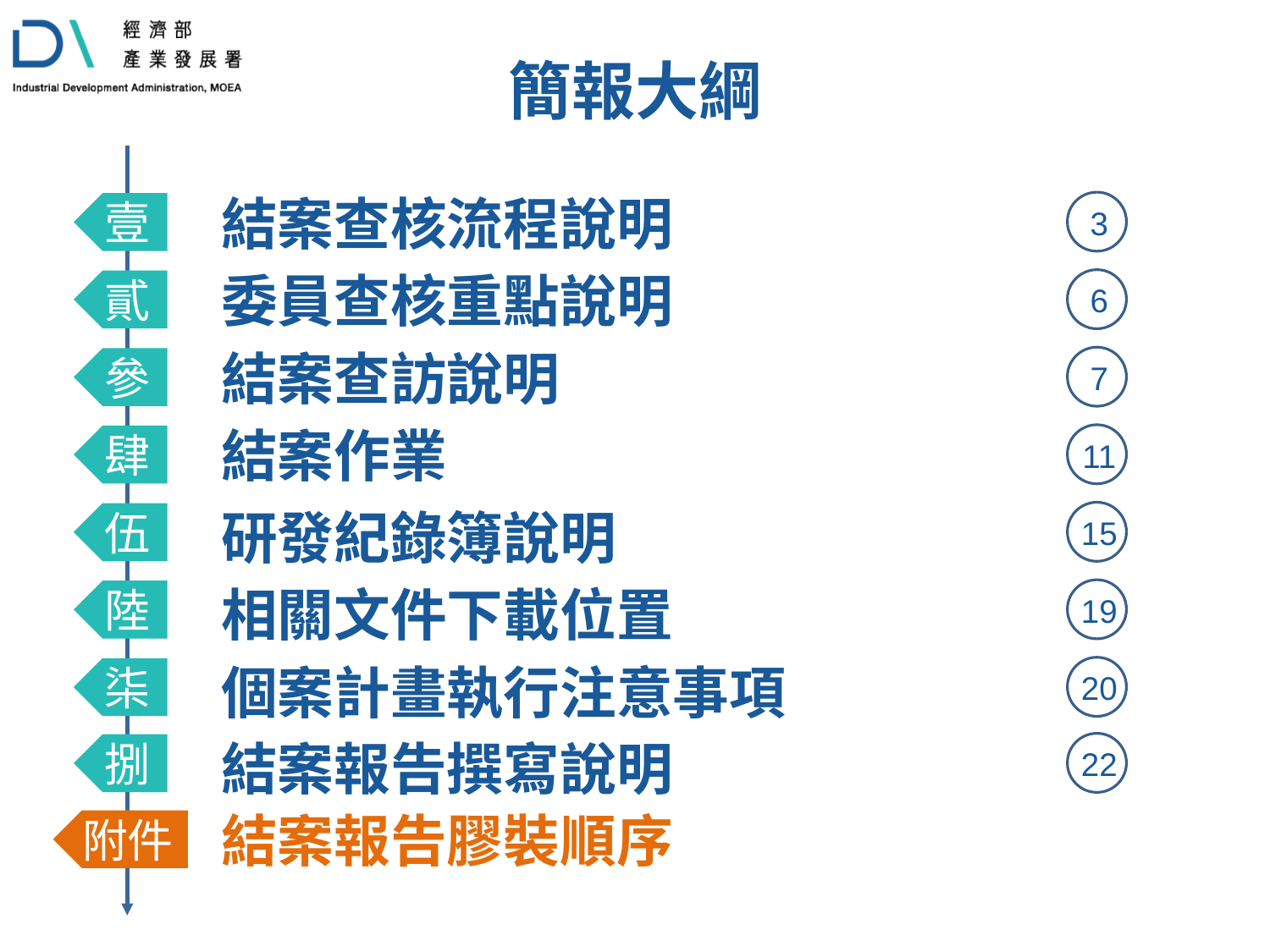

# 簡報大綱

3
結案查核流程說明
壹

6
委員查核重點說明
貳

7
結案查訪說明
參
結案作業

11
肆

15
伍
研發紀錄簿說明

19
陸
相關文件下載位置

20
柒
個案計畫執行注意事項

22
捌
結案報告撰寫說明
結案報告膠裝順序
附件